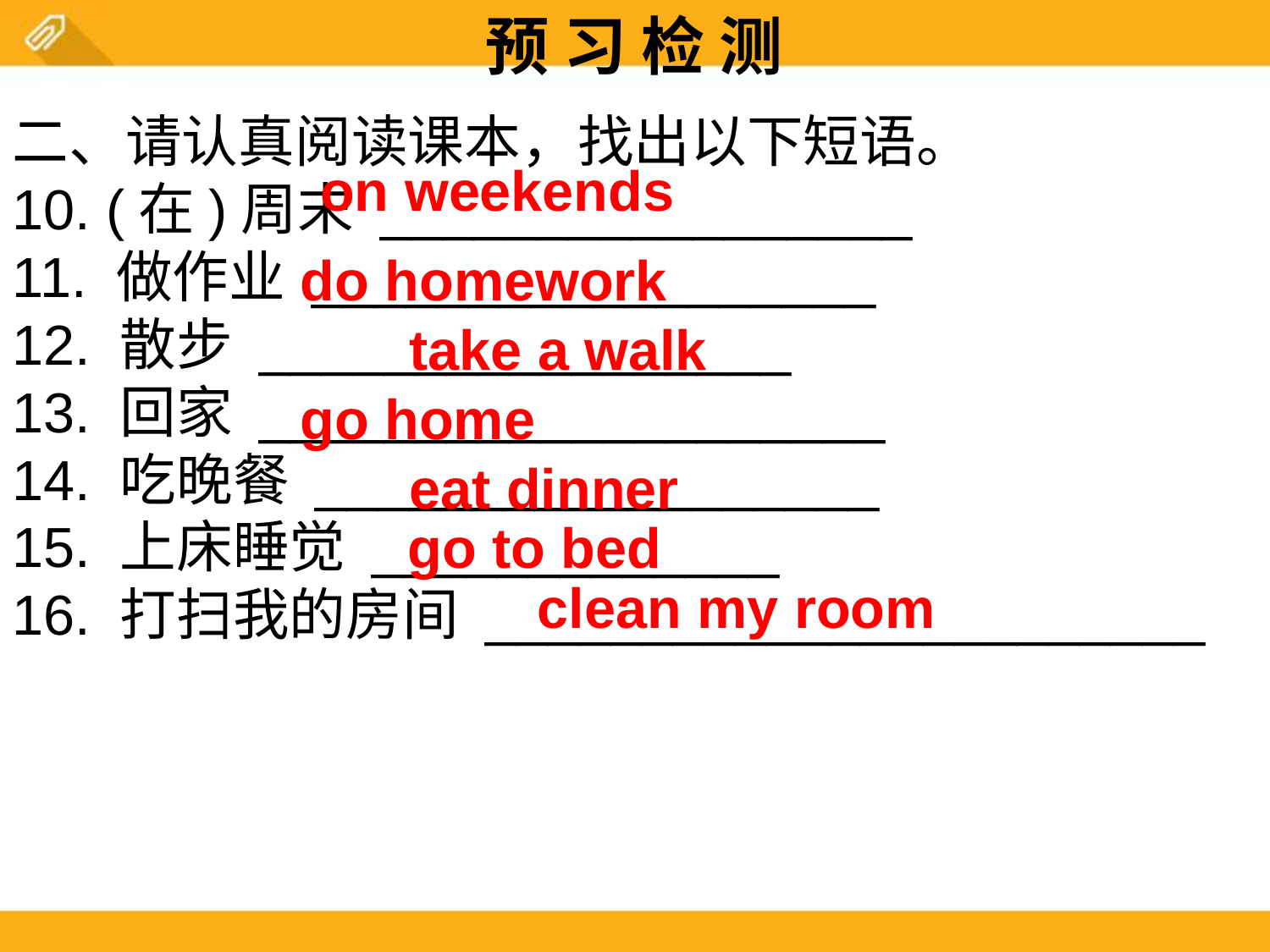

预 习 检 测
二、请认真阅读课本，找出以下短语。
10. (在)周末 _________________
11. 做作业 __________________
12. 散步 _________________
13. 回家 ____________________
14. 吃晚餐 __________________
15. 上床睡觉 _____________
16. 打扫我的房间 _______________________
on weekends
do homework
take a walk
go home
eat dinner
go to bed
clean my room